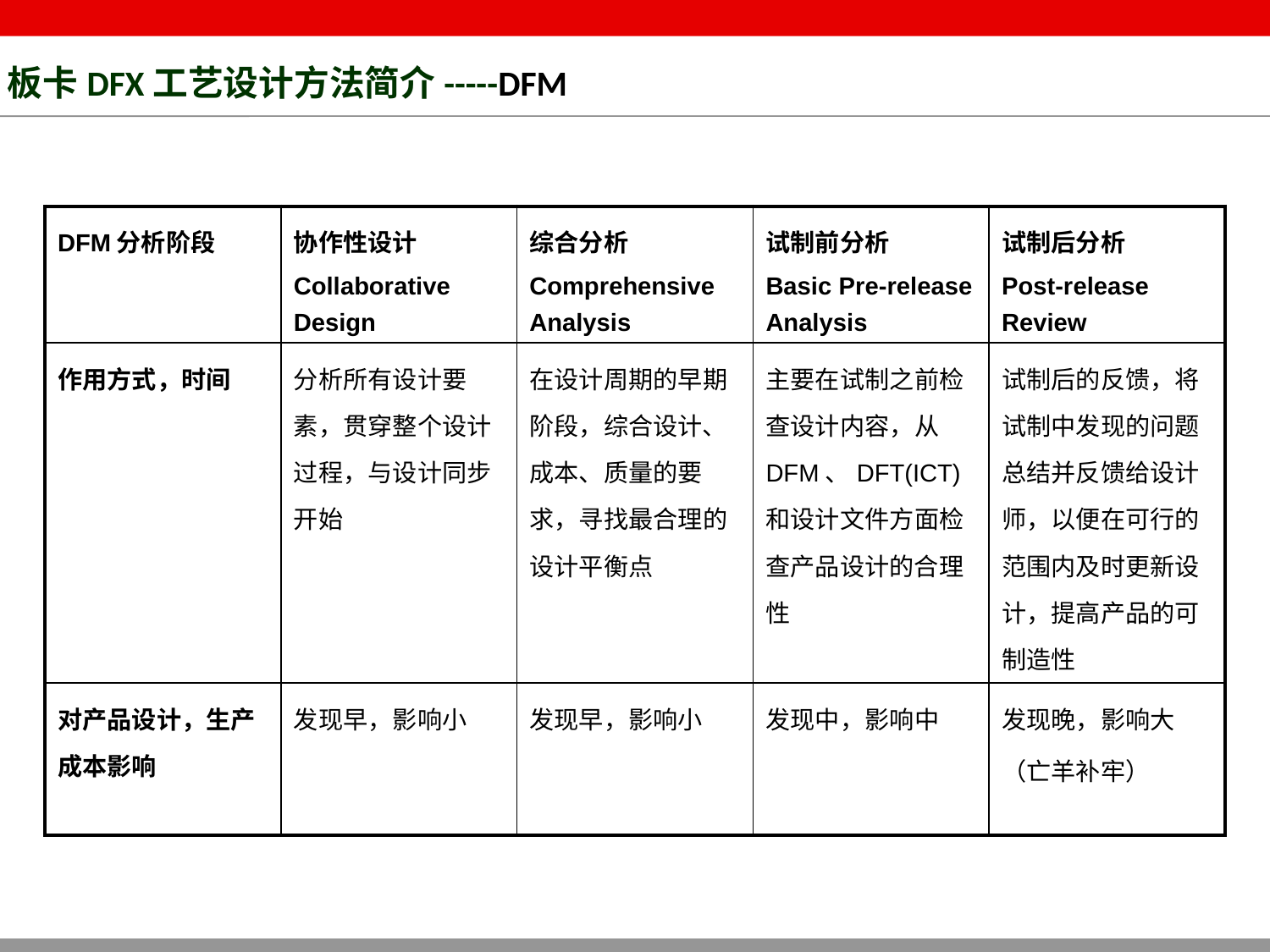

# 板卡DFX工艺设计方法简介-----DFM
| DFM分析阶段 | 协作性设计 Collaborative Design | 综合分析 Comprehensive Analysis | 试制前分析 Basic Pre-release Analysis | 试制后分析 Post-release Review |
| --- | --- | --- | --- | --- |
| 作用方式，时间 | 分析所有设计要素，贯穿整个设计过程，与设计同步开始 | 在设计周期的早期阶段，综合设计、成本、质量的要求，寻找最合理的设计平衡点 | 主要在试制之前检查设计内容，从DFM、DFT(ICT)和设计文件方面检查产品设计的合理性 | 试制后的反馈，将试制中发现的问题总结并反馈给设计师，以便在可行的范围内及时更新设计，提高产品的可制造性 |
| 对产品设计，生产成本影响 | 发现早，影响小 | 发现早，影响小 | 发现中，影响中 | 发现晚，影响大 （亡羊补牢） |